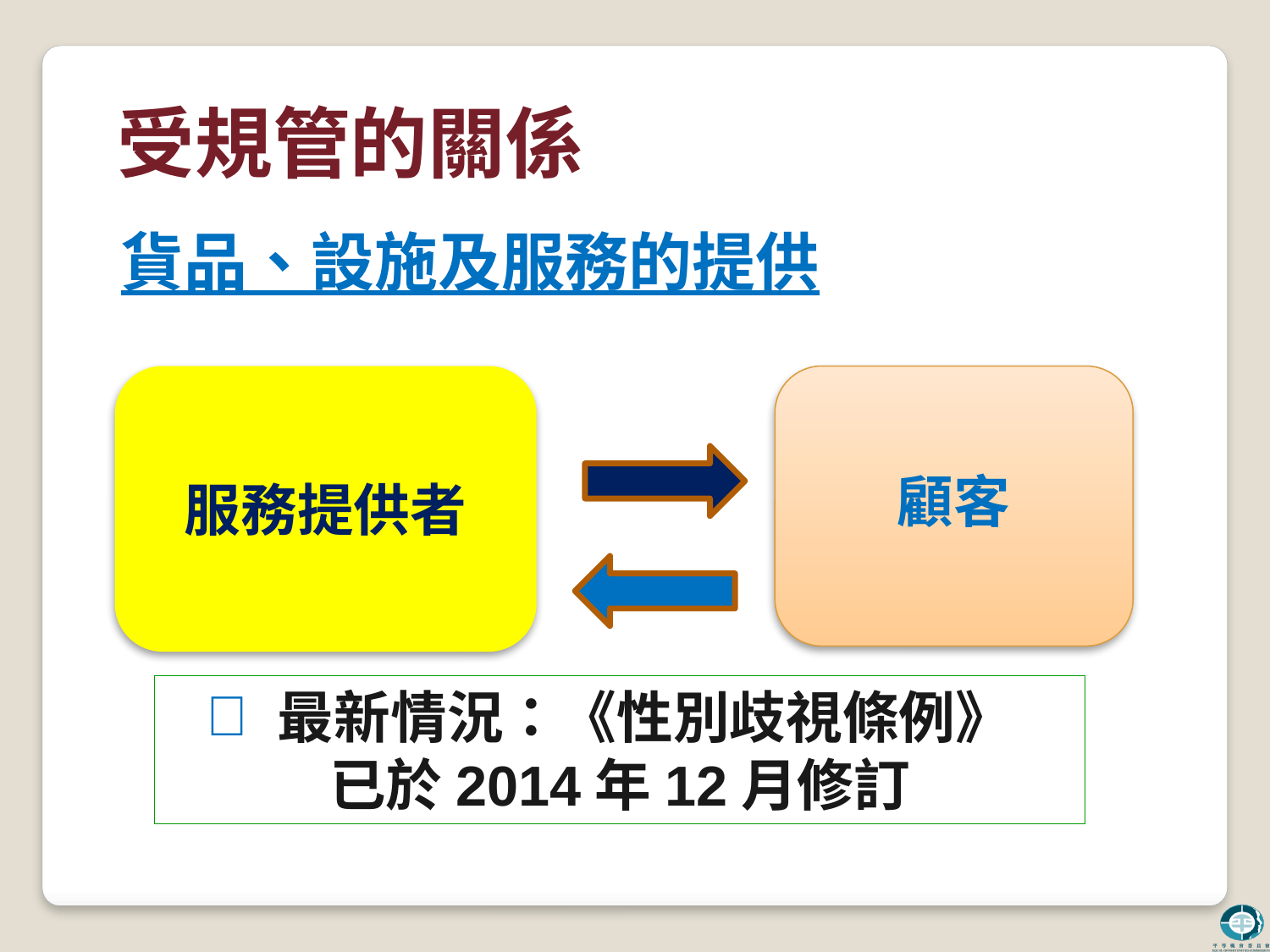

# 受規管的關係
貨品、設施及服務的提供
服務提供者

顧客

最新情況：《性別歧視條例》
已於2014年12月修訂